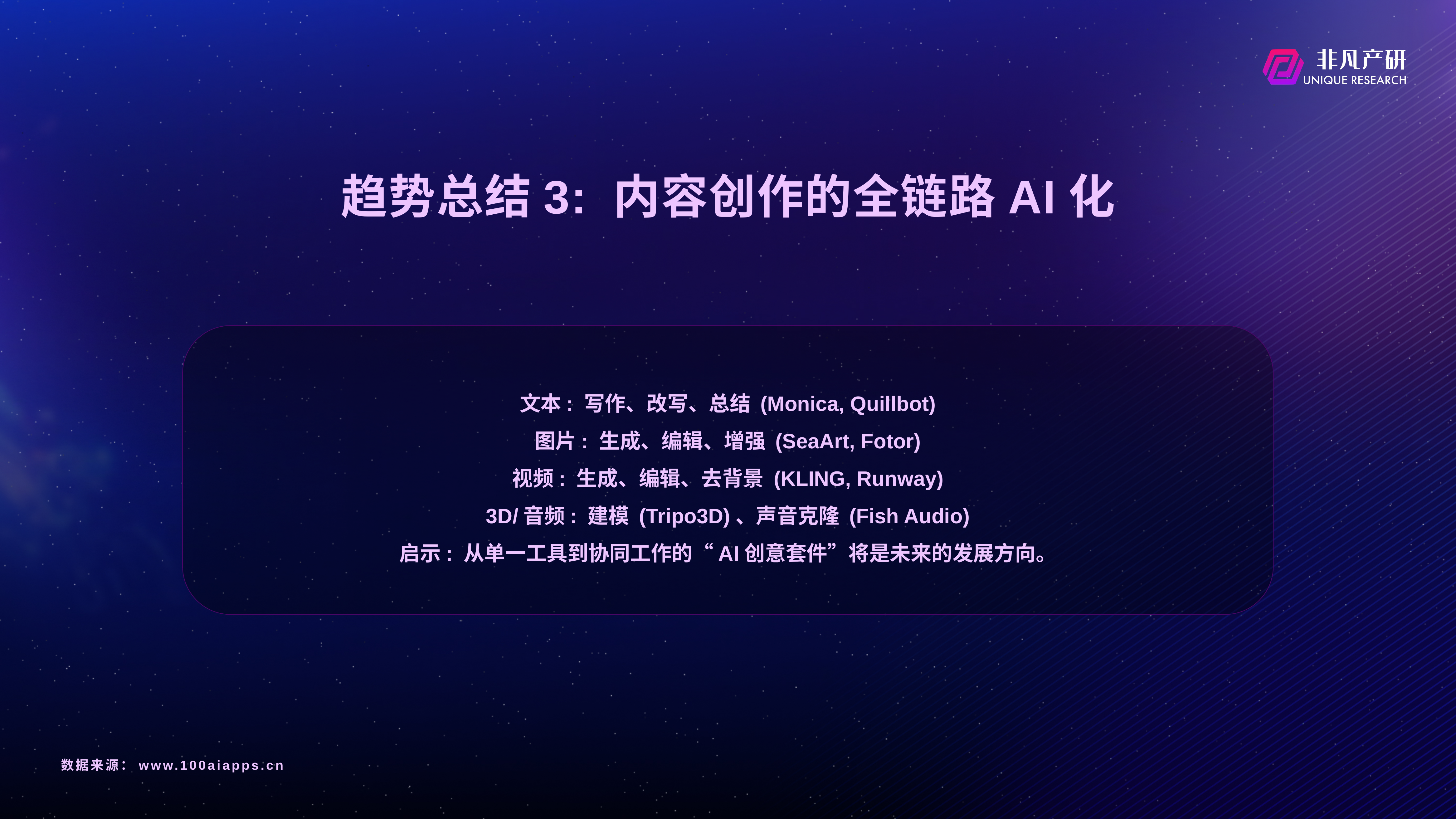

# 趋势总结3: 内容创作的全链路AI化

文本: 写作、改写、总结 (Monica, Quillbot)
图片: 生成、编辑、增强 (SeaArt, Fotor)
视频: 生成、编辑、去背景 (KLING, Runway)
3D/音频: 建模 (Tripo3D)、声音克隆 (Fish Audio)
启示: 从单一工具到协同工作的“AI创意套件”将是未来的发展方向。